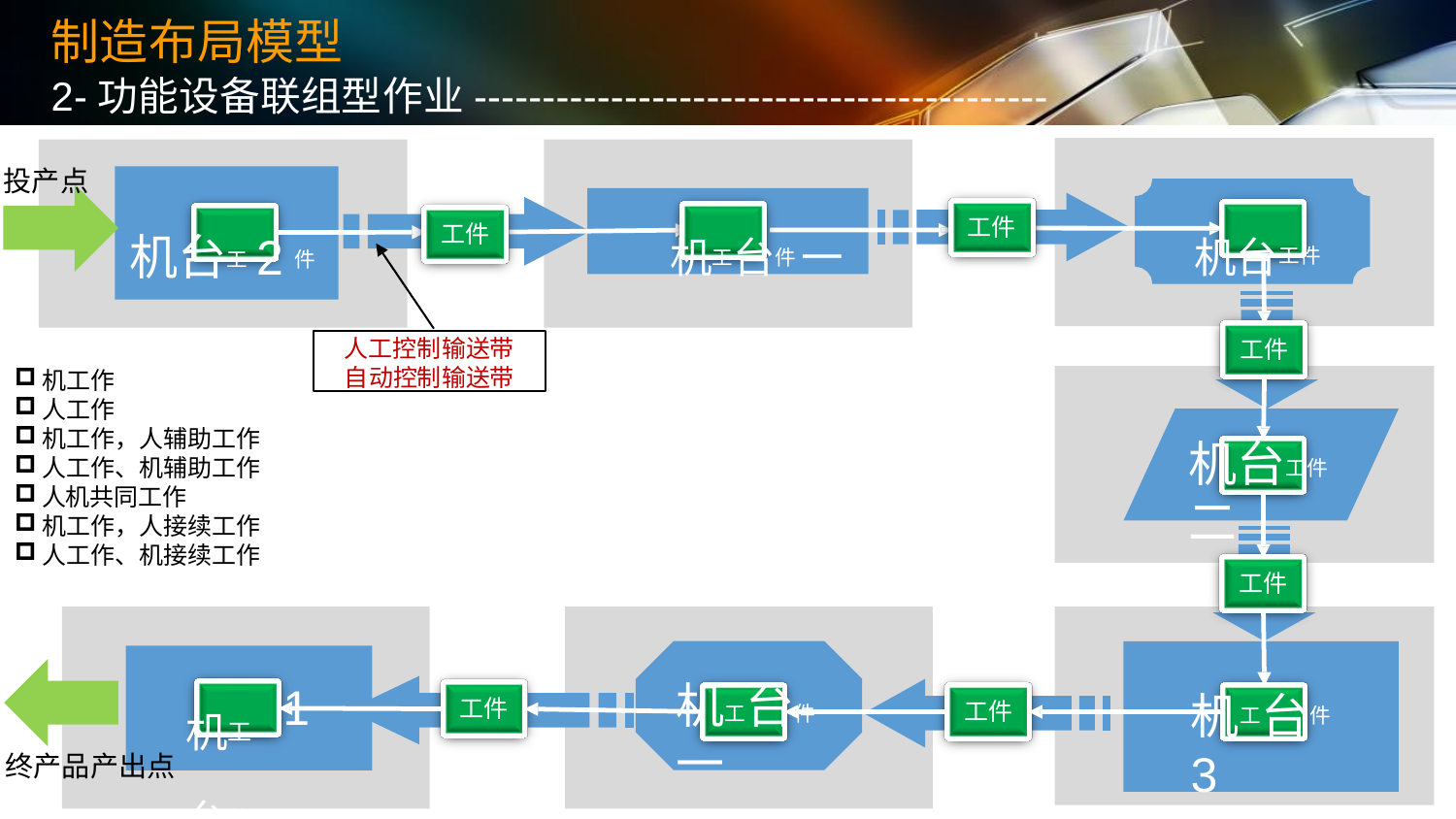

# 制造布局模型
2-功能设备联组型作业------------------------------------------

投产点

机台工2件	机工台件 一	机台工件三

工件

工件

人工控制输送带 自动控制输送带
工件
机工作
人工作
机工作，人辅助工作
人工作、机辅助工作
人机共同工作
机工作，人接续工作
人工作、机接续工作

机台工件二

工件

机工台件

机工台件 一
1

机工台件 3
工件

工件

终产品产出点